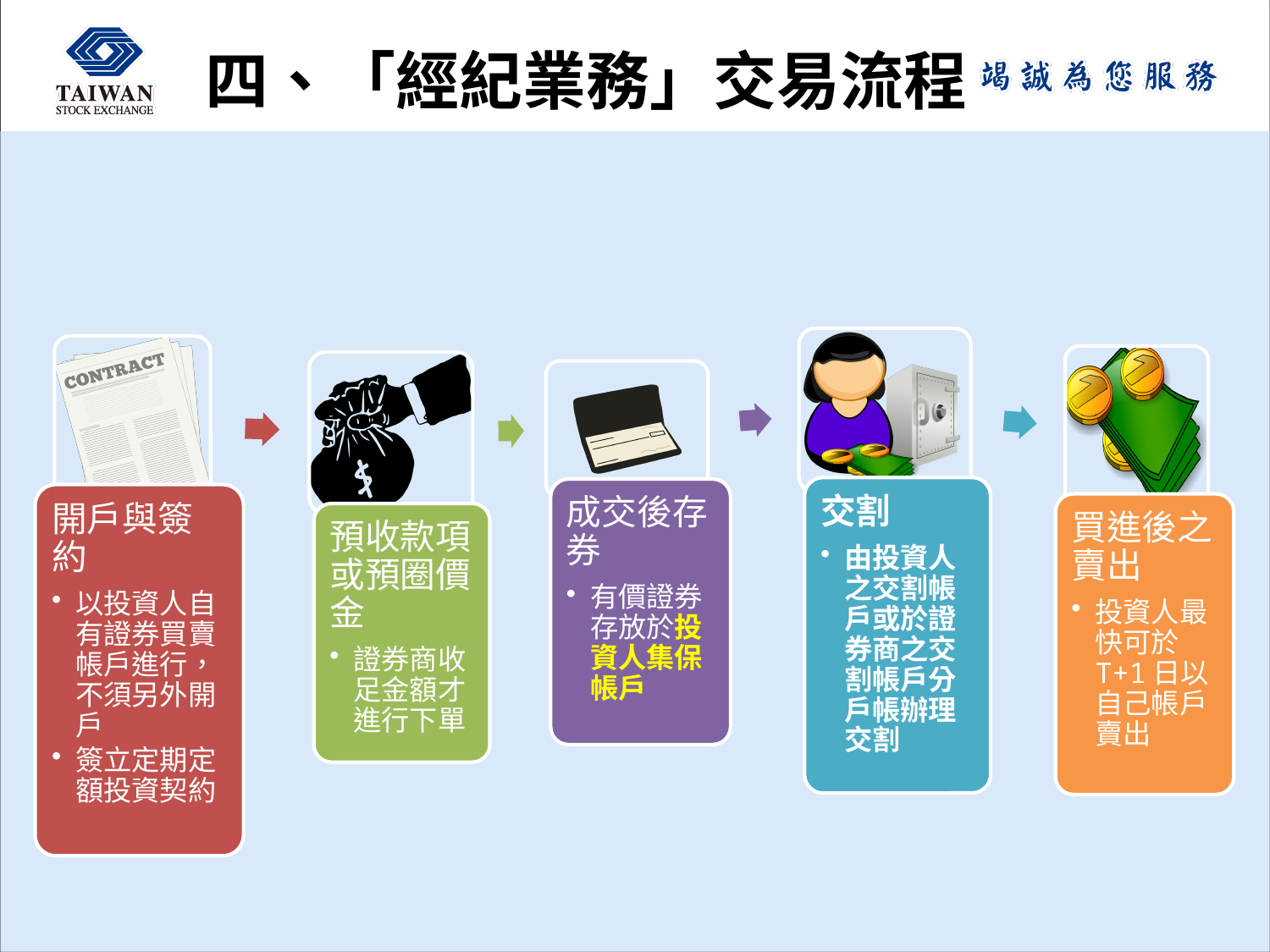

# 四、「經紀業務」交易流程
開戶與簽約
以投資人自有證券買賣帳戶進行，不須另外開戶
簽立定期定額投資契約

預收款項或預圈價金
證券商收足金額才進行下單

成交後存券
有價證券存放於投資人集保帳戶

交割
由投資人之交割帳戶或於證券商之交割帳戶分戶帳辦理交割

買進後之賣出
投資人最快可於T+1日以自己帳戶賣出